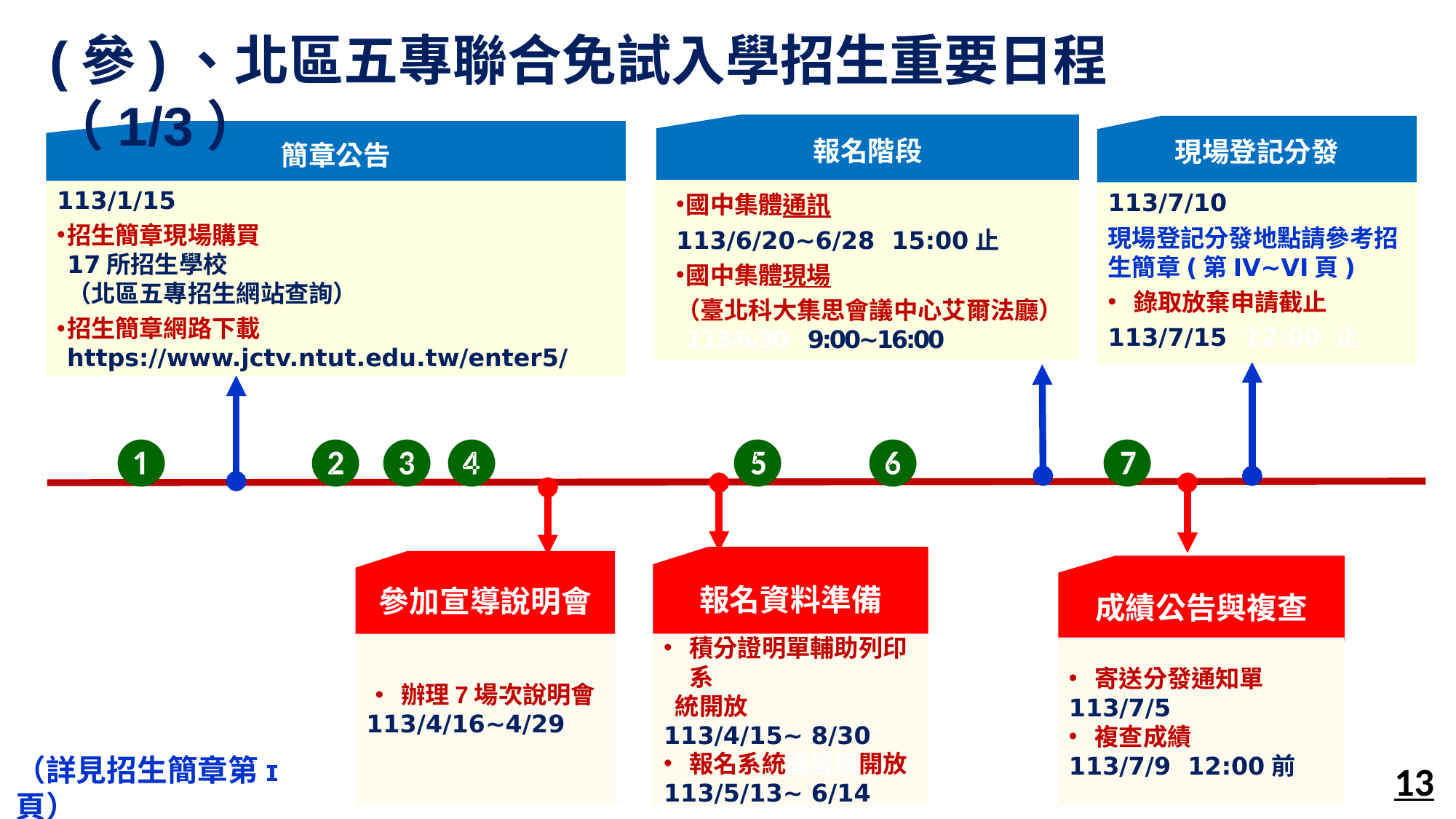

(參)、北區五專聯合免試入學招生重要日程（1/3）
報名階段
國中集體通訊
113/6/20~6/28  15:00止
國中集體現場
（臺北科大集思會議中心艾爾法廳）
113/6/30   9:00~16:00
現場登記分發
113/7/10
現場登記分發地點請參考招生簡章(第IV~VI頁)
錄取放棄申請截止
113/7/15  12:00 止
簡章公告
113/1/15
招生簡章現場購買
17所招生學校
（北區五專招生網站查詢）
招生簡章網路下載
https://www.jctv.ntut.edu.tw/enter5/
❻
❼
❶
❷
❸
❹
❺
報名資料準備
積分證明單輔助列印系
 統開放
113/4/15~ 8/30
報名系統練習版開放
113/5/13~ 6/14
參加宣導說明會
辦理7場次說明會
113/4/16~4/29
成績公告與複查
寄送分發通知單
113/7/5
複查成績
113/7/9  12:00前
（詳見招生簡章第ɪ頁）
13